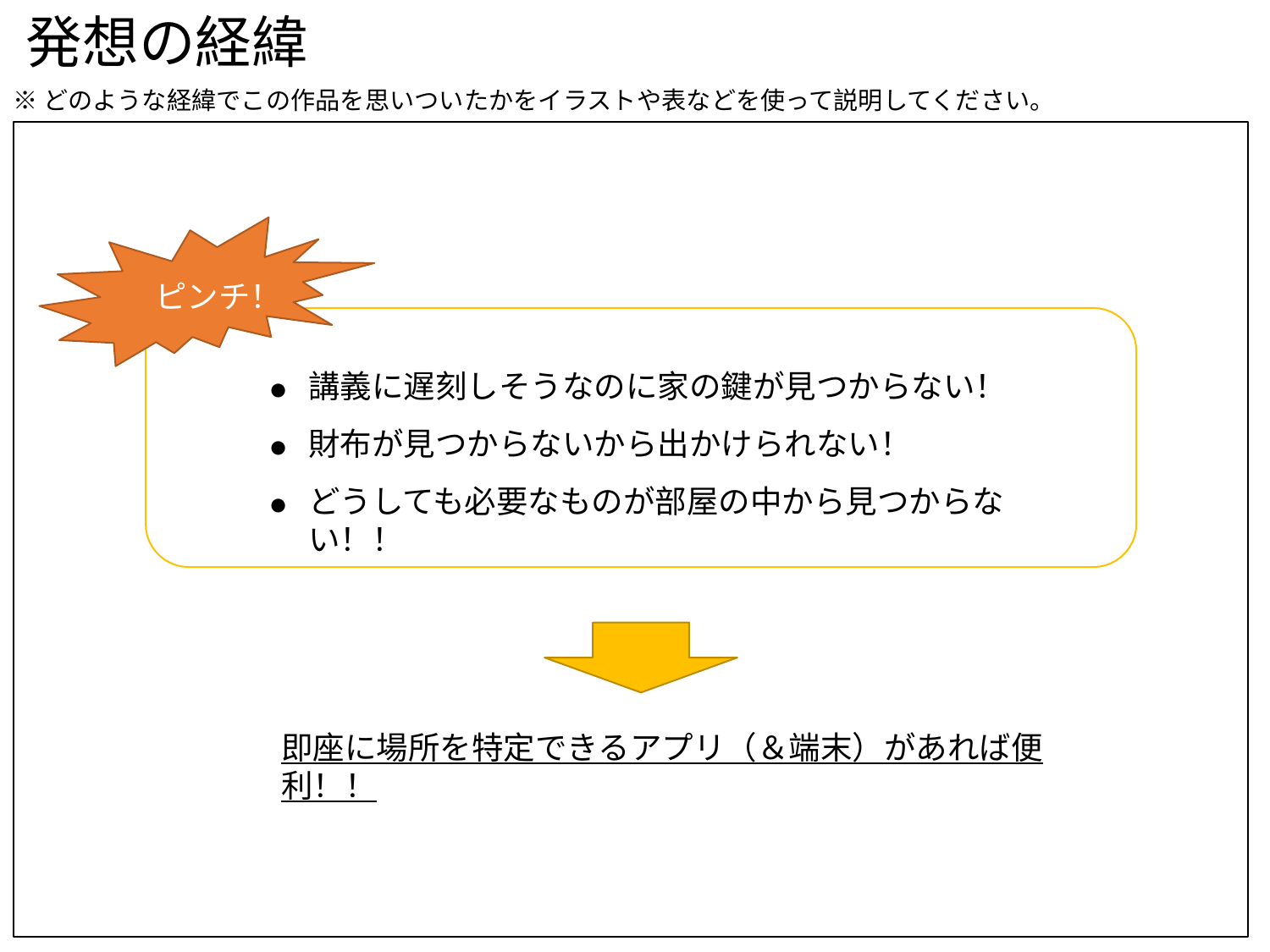

発想の経緯
※どのような経緯でこの作品を思いついたかをイラストや表などを使って説明してください。

ピンチ！

講義に遅刻しそうなのに家の鍵が見つからない！
財布が見つからないから出かけられない！
どうしても必要なものが部屋の中から見つからない！！

即座に場所を特定できるアプリ（＆端末）があれば便利！！